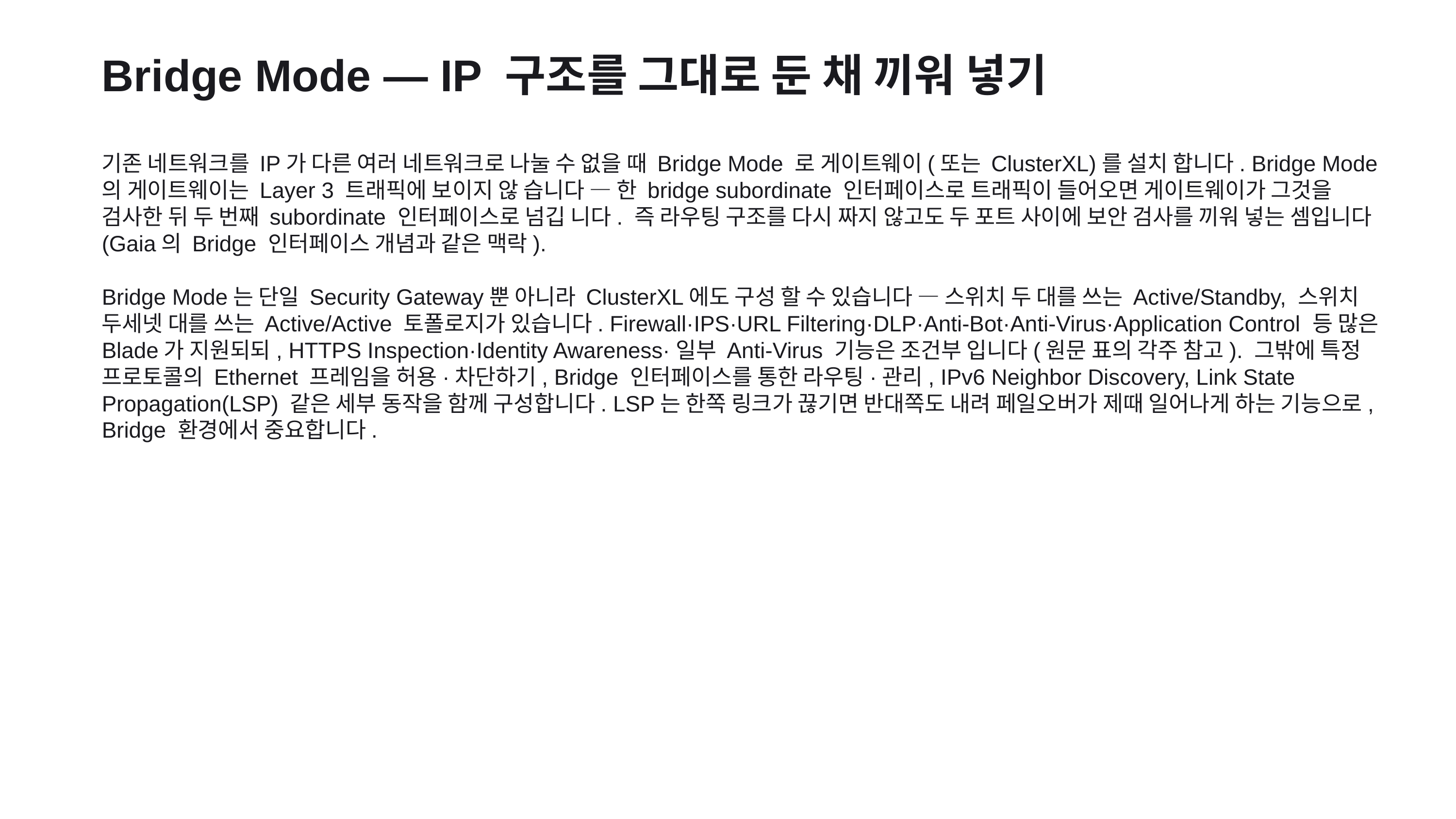

Bridge Mode — IP 구조를 그대로 둔 채 끼워 넣기
기존 네트워크를 IP가 다른 여러 네트워크로 나눌 수 없을 때 Bridge Mode 로 게이트웨이(또는 ClusterXL)를 설치 합니다. Bridge Mode의 게이트웨이는 Layer 3 트래픽에 보이지 않 습니다 — 한 bridge subordinate 인터페이스로 트래픽이 들어오면 게이트웨이가 그것을 검사한 뒤 두 번째 subordinate 인터페이스로 넘깁 니다. 즉 라우팅 구조를 다시 짜지 않고도 두 포트 사이에 보안 검사를 끼워 넣는 셈입니다(Gaia의 Bridge 인터페이스 개념과 같은 맥락).

Bridge Mode는 단일 Security Gateway뿐 아니라 ClusterXL에도 구성 할 수 있습니다 — 스위치 두 대를 쓰는 Active/Standby, 스위치 두세넷 대를 쓰는 Active/Active 토폴로지가 있습니다. Firewall·IPS·URL Filtering·DLP·Anti-Bot·Anti-Virus·Application Control 등 많은 Blade가 지원되되, HTTPS Inspection·Identity Awareness·일부 Anti-Virus 기능은 조건부 입니다(원문 표의 각주 참고). 그밖에 특정 프로토콜의 Ethernet 프레임을 허용·차단하기, Bridge 인터페이스를 통한 라우팅·관리, IPv6 Neighbor Discovery, Link State Propagation(LSP) 같은 세부 동작을 함께 구성합니다. LSP는 한쪽 링크가 끊기면 반대쪽도 내려 페일오버가 제때 일어나게 하는 기능으로, Bridge 환경에서 중요합니다.